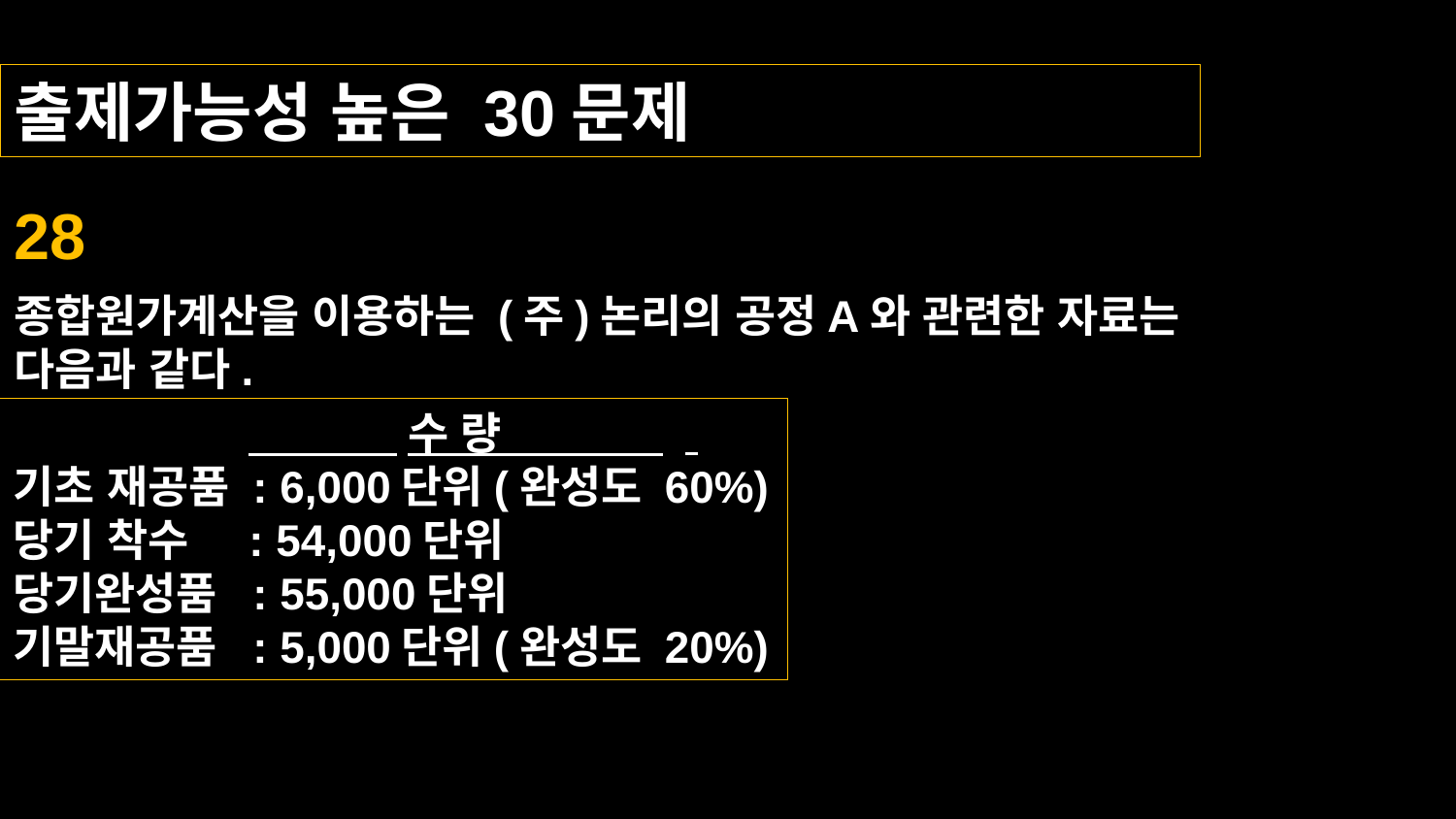

출제가능성 높은 30문제
28

종합원가계산을 이용하는 (주)논리의 공정A와 관련한 자료는
다음과 같다.
종합원가계산을 이용하는 (주)논리의 공정A와 관련한 자료는 다음과 같다.

                               수 량             .
기초 재공품 : 6,000단위(완성도 60%)
당기 착수    : 54,000단위
당기완성품  : 55,000단위
기말재공품  : 5,000단위(완성도 20%)